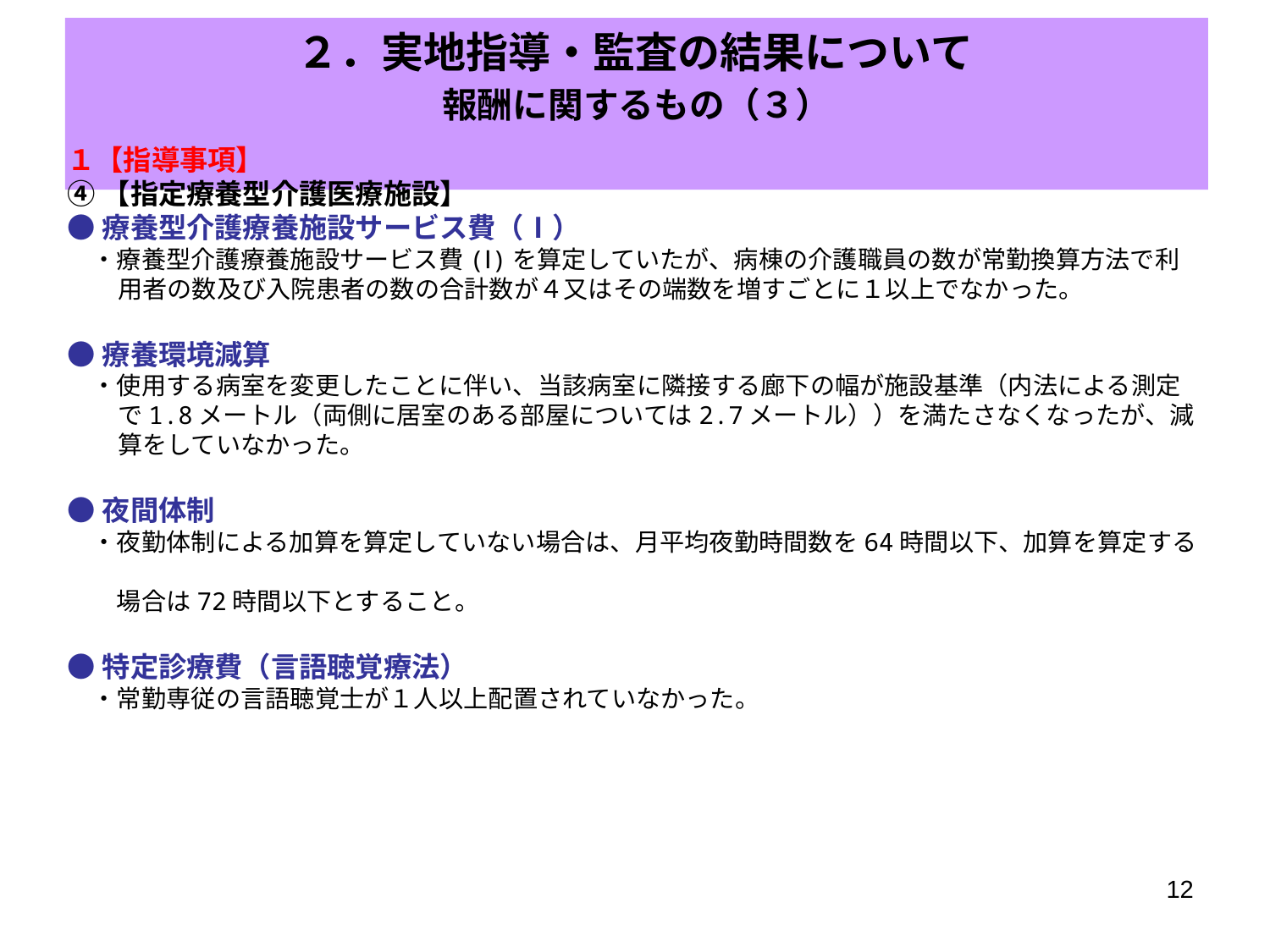

２．実地指導・監査の結果について
# 報酬に関するもの（３）
１【指導事項】
④【指定療養型介護医療施設】
●療養型介護療養施設サービス費（Ⅰ）
　・療養型介護療養施設サービス費(Ⅰ)を算定していたが、病棟の介護職員の数が常勤換算方法で利用者の数及び入院患者の数の合計数が４又はその端数を増すごとに１以上でなかった。

●療養環境減算
　・使用する病室を変更したことに伴い、当該病室に隣接する廊下の幅が施設基準（内法による測定で1.8メートル（両側に居室のある部屋については2.7メートル））を満たさなくなったが、減算をしていなかった。

●夜間体制
　・夜勤体制による加算を算定していない場合は、月平均夜勤時間数を64時間以下、加算を算定する
　　場合は72時間以下とすること。

●特定診療費（言語聴覚療法）
　・常勤専従の言語聴覚士が１人以上配置されていなかった。
12